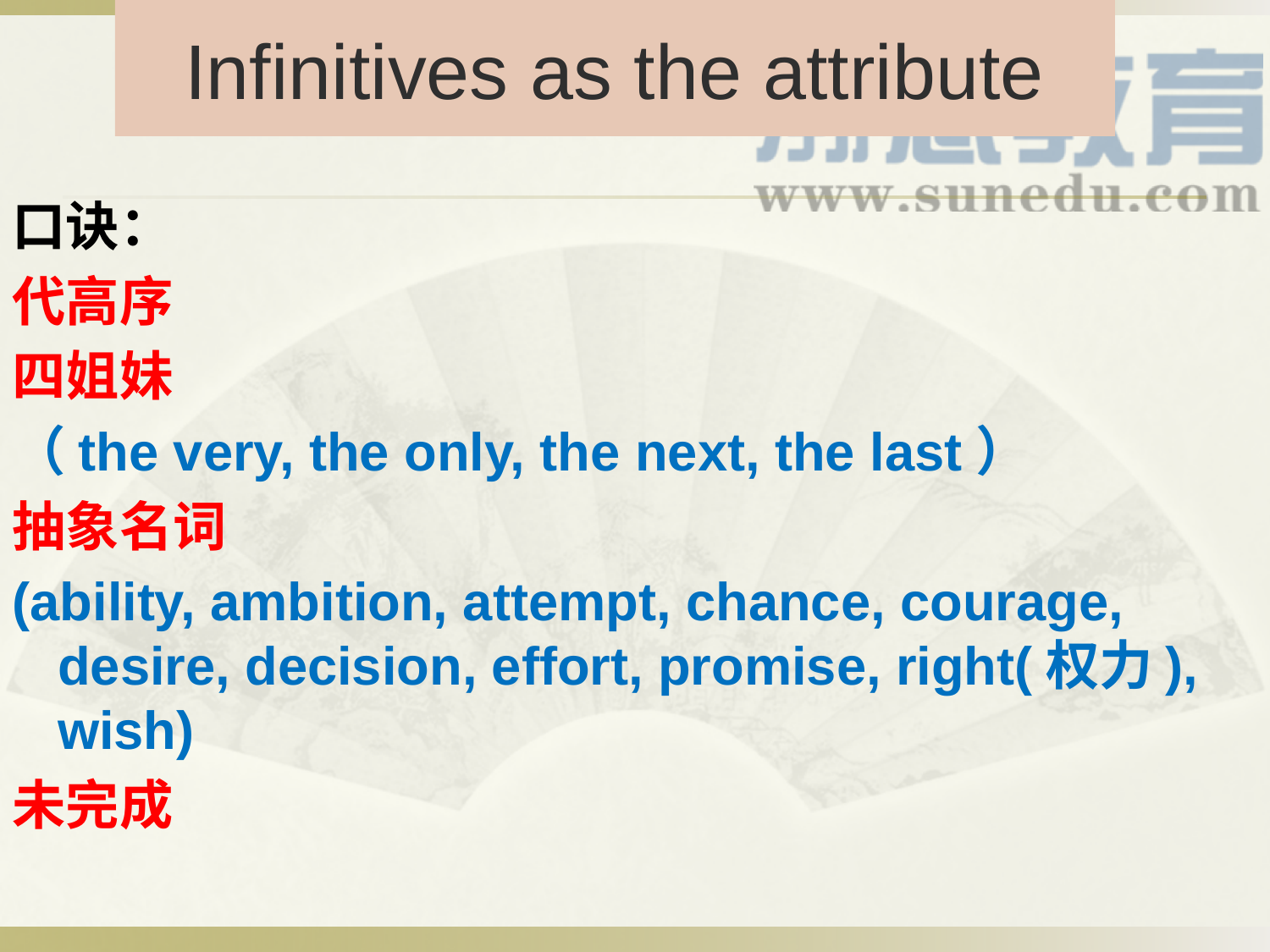

# Infinitives as the attribute
口诀：
代高序
四姐妹
（the very, the only, the next, the last）
抽象名词
(ability, ambition, attempt, chance, courage, desire, decision, effort, promise, right(权力), wish)
未完成